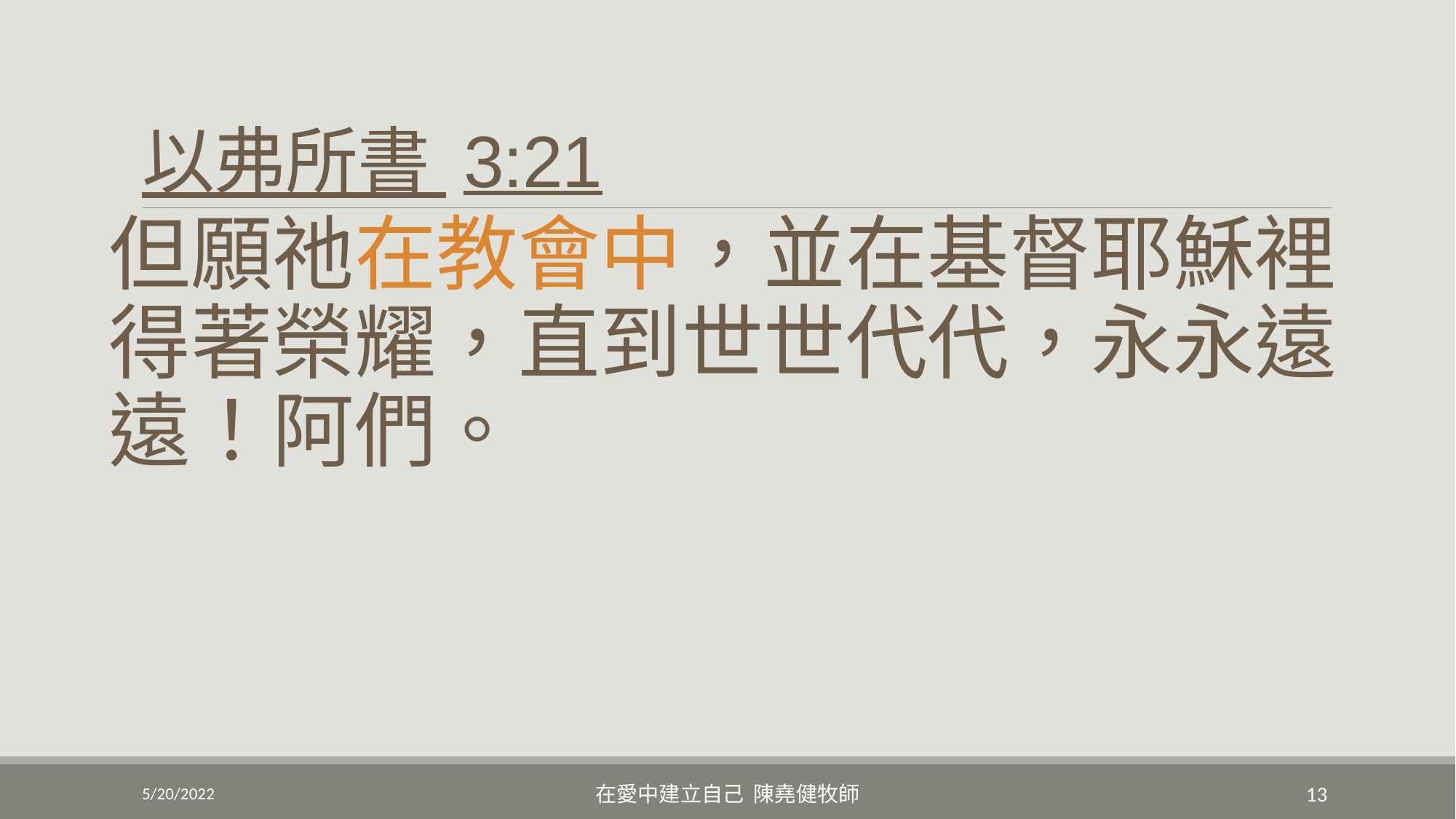

# 以弗所書 3:21
但願祂在教會中，並在基督耶穌裡得著榮耀，直到世世代代，永永遠遠！阿們。

5/20/2022
在愛中建立自己  陳堯健牧師
13